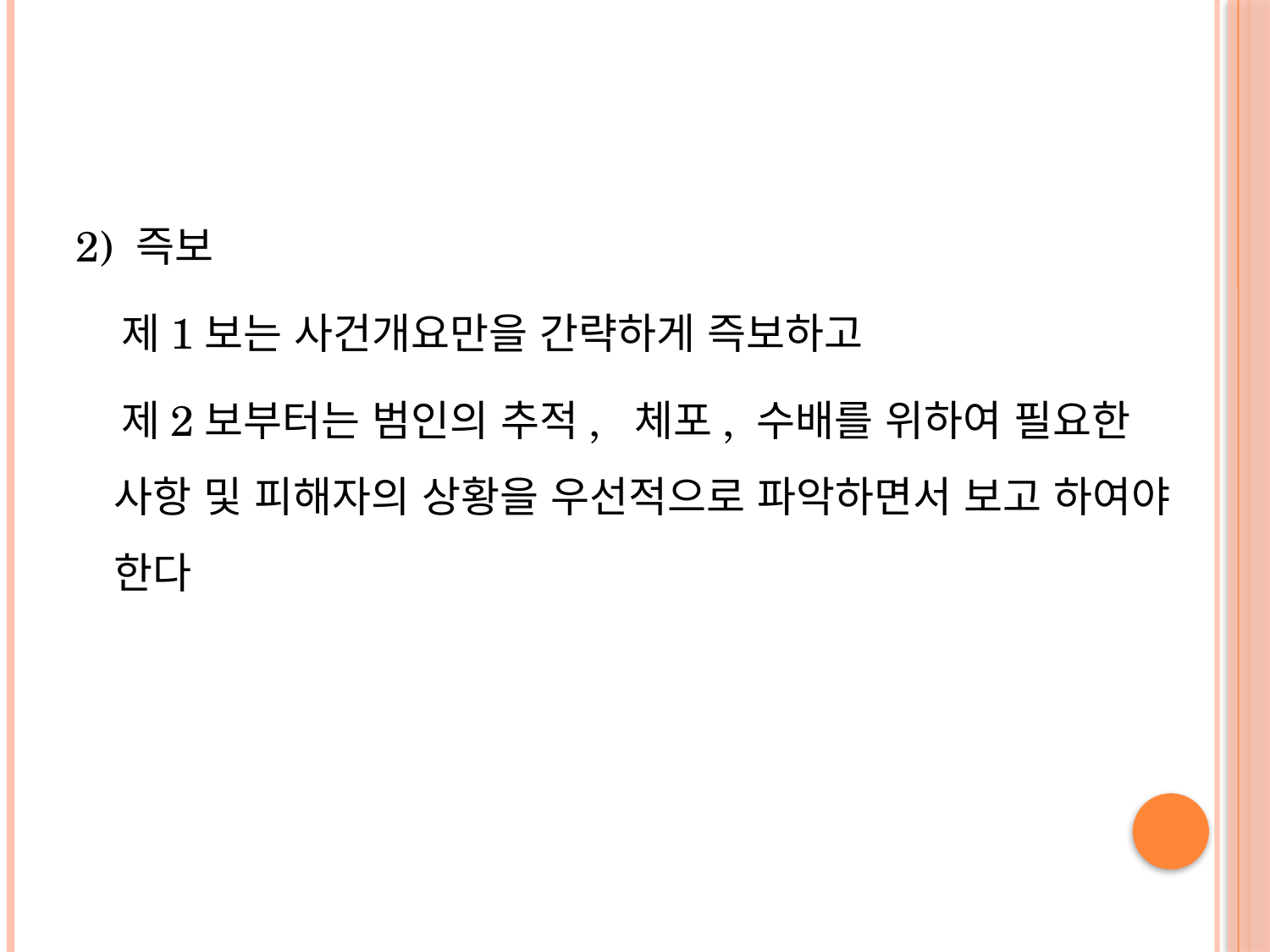

#
2) 즉보
   제1보는 사건개요만을 간략하게 즉보하고
   제2보부터는 범인의 추적,  체포, 수배를 위하여 필요한 사항 및 피해자의 상황을 우선적으로 파악하면서 보고 하여야 한다